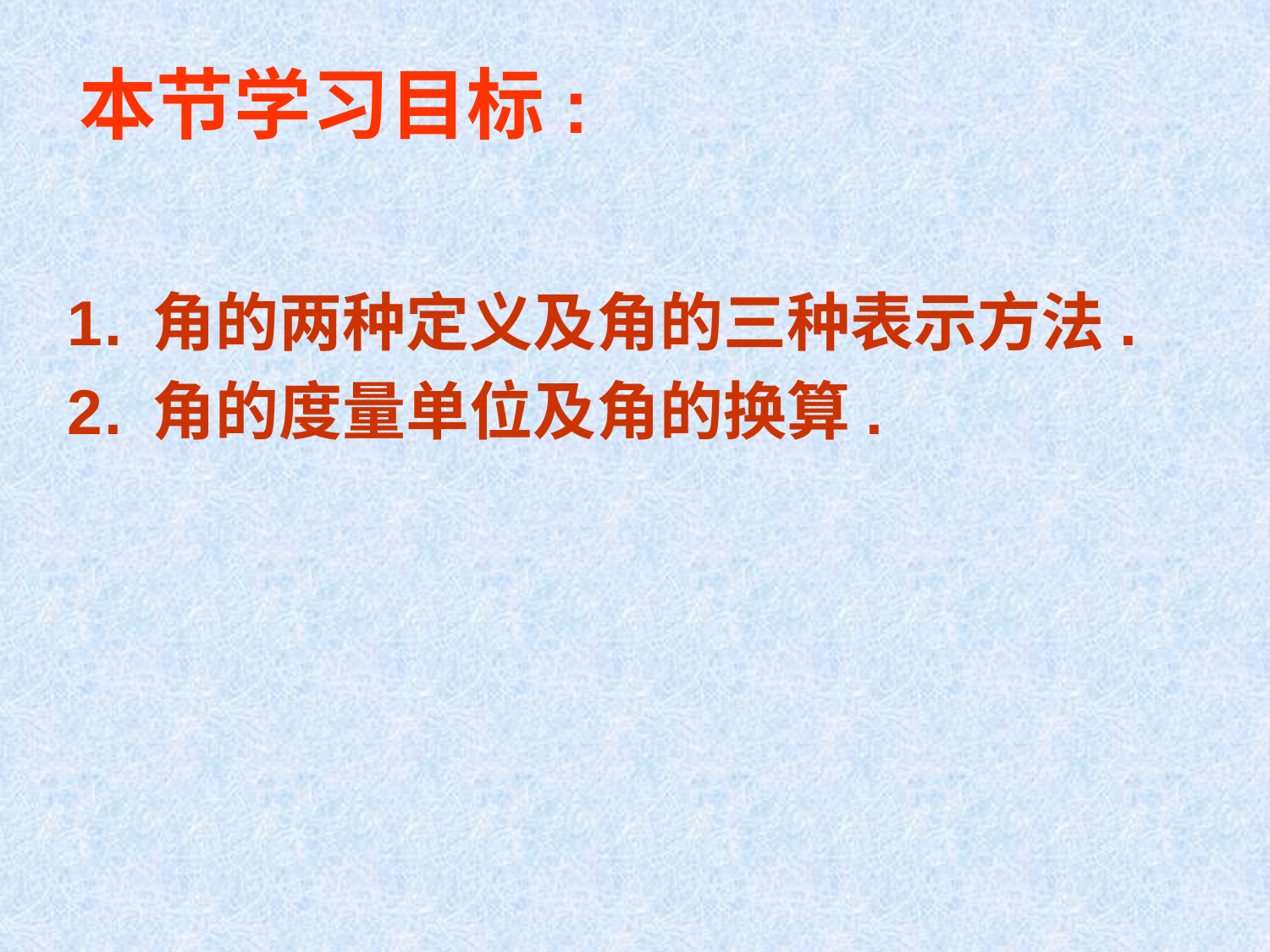

# 本节学习目标:
角的两种定义及角的三种表示方法.
角的度量单位及角的换算.